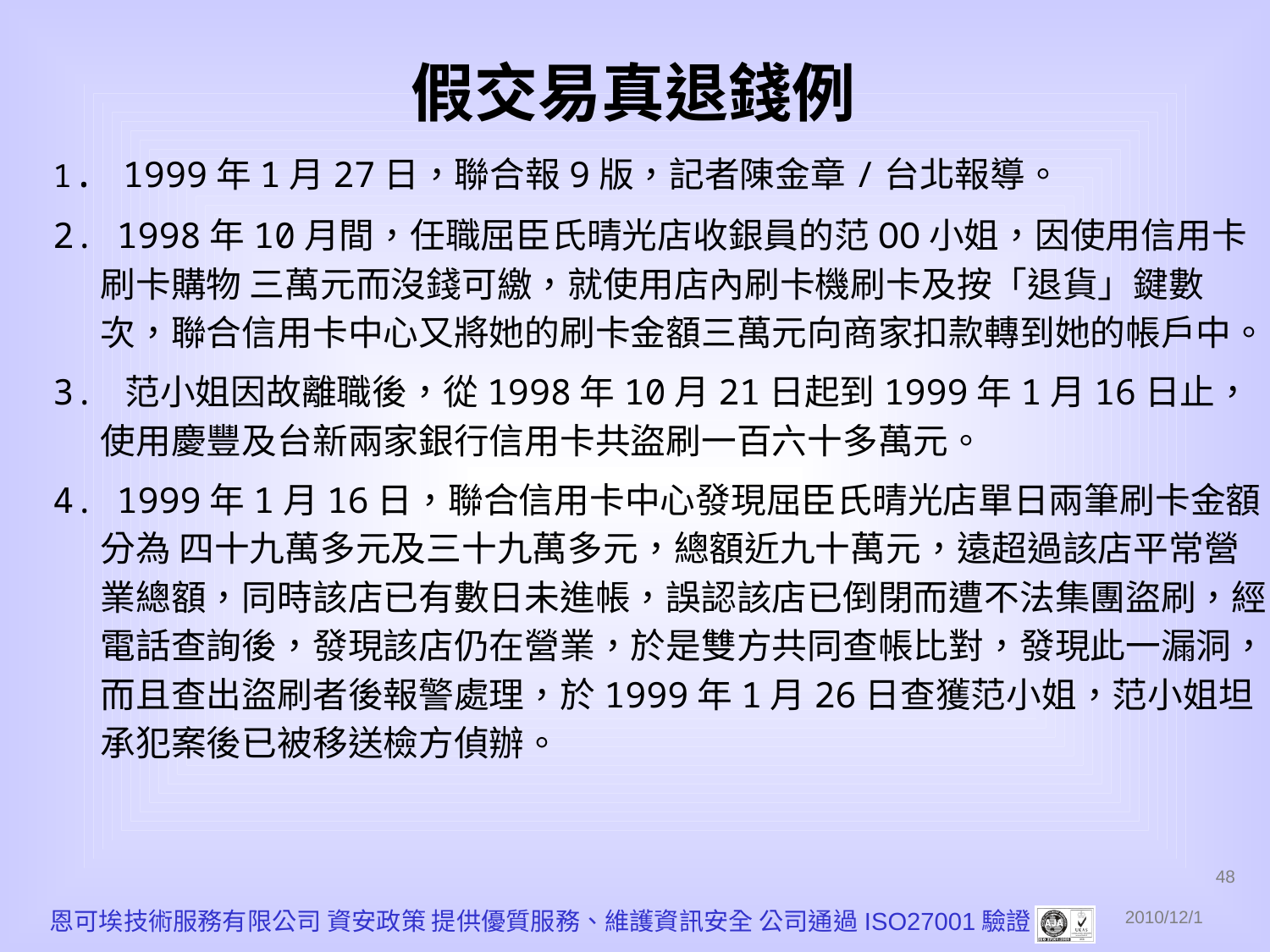

# 假交易真退錢例
1. 1999年1月27日，聯合報9版，記者陳金章/台北報導。
2. 1998年10月間，任職屈臣氏晴光店收銀員的范OO小姐，因使用信用卡刷卡購物 三萬元而沒錢可繳，就使用店內刷卡機刷卡及按「退貨」鍵數次，聯合信用卡中心又將她的刷卡金額三萬元向商家扣款轉到她的帳戶中。
3. 范小姐因故離職後，從1998年10月21日起到1999年1月16日止，使用慶豐及台新兩家銀行信用卡共盜刷一百六十多萬元。
4. 1999年1月16日，聯合信用卡中心發現屈臣氏晴光店單日兩筆刷卡金額分為 四十九萬多元及三十九萬多元，總額近九十萬元，遠超過該店平常營業總額，同時該店已有數日未進帳，誤認該店已倒閉而遭不法集團盜刷，經電話查詢後，發現該店仍在營業，於是雙方共同查帳比對，發現此一漏洞，而且查出盜刷者後報警處理，於1999年1月26日查獲范小姐，范小姐坦承犯案後已被移送檢方偵辦。
48
恩可埃技術服務有限公司 資安政策 提供優質服務、維護資訊安全 公司通過ISO27001驗證
2010/12/1